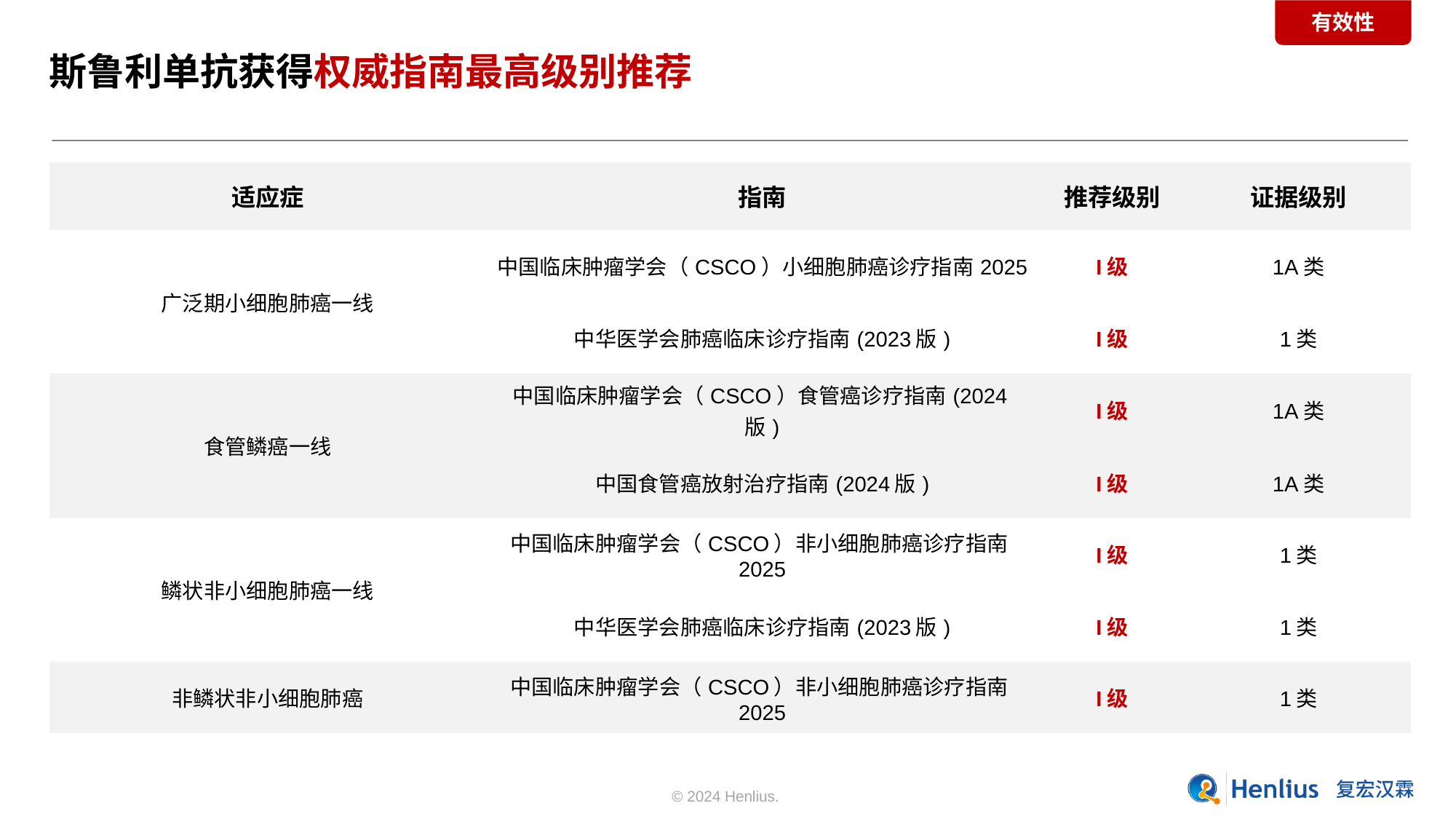

有效性

斯鲁利单抗获得权威指南最高级别推荐
| 适应症 | 指南 | 推荐级别 | 证据级别 |
| --- | --- | --- | --- |
| 广泛期小细胞肺癌一线 | 中国临床肿瘤学会（CSCO）小细胞肺癌诊疗指南2025 | I级 | 1A类 |
|  | 中华医学会肺癌临床诊疗指南(2023版) | I级 | 1类 |
| 食管鳞癌一线 | 中国临床肿瘤学会（CSCO）食管癌诊疗指南(2024版) | I级 | 1A类 |
|  | 中国食管癌放射治疗指南(2024版) | I级 | 1A类 |
| 鳞状非小细胞肺癌一线 | 中国临床肿瘤学会（CSCO）非小细胞肺癌诊疗指南2025 | I级 | 1类 |
|  | 中华医学会肺癌临床诊疗指南(2023版) | I级 | 1类 |
| 非鳞状非小细胞肺癌 | 中国临床肿瘤学会（CSCO）非小细胞肺癌诊疗指南2025 | I级 | 1类 |
7